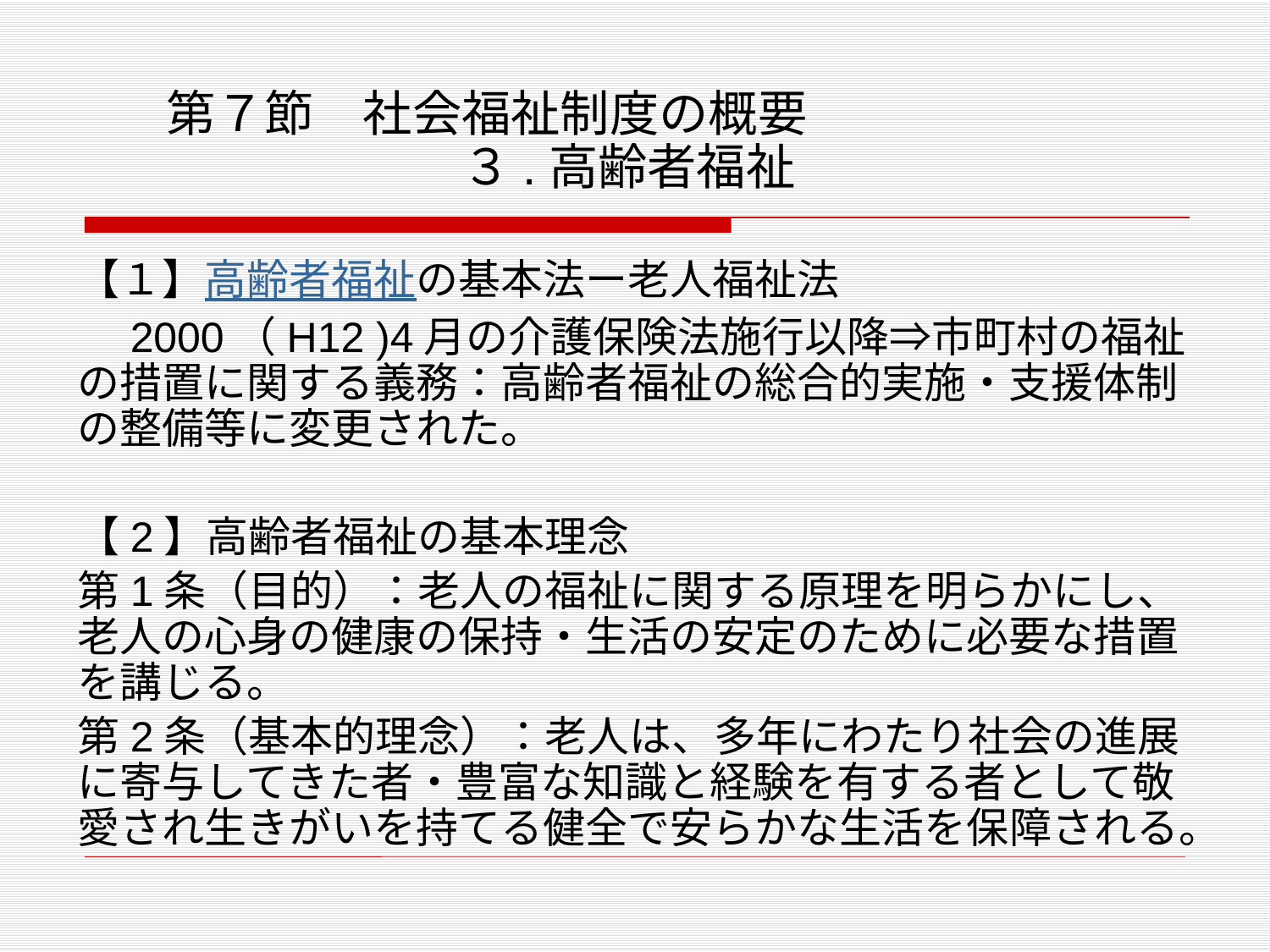

# 第７節　社会福祉制度の概要 　　　　　　３.高齢者福祉
【１】高齢者福祉の基本法ー老人福祉法
　2000（H12 )4月の介護保険法施行以降⇒市町村の福祉の措置に関する義務：高齢者福祉の総合的実施・支援体制の整備等に変更された。

【2】高齢者福祉の基本理念
第1条（目的）：老人の福祉に関する原理を明らかにし、老人の心身の健康の保持・生活の安定のために必要な措置を講じる。
第2条（基本的理念）：老人は、多年にわたり社会の進展に寄与してきた者・豊富な知識と経験を有する者として敬愛され生きがいを持てる健全で安らかな生活を保障される。